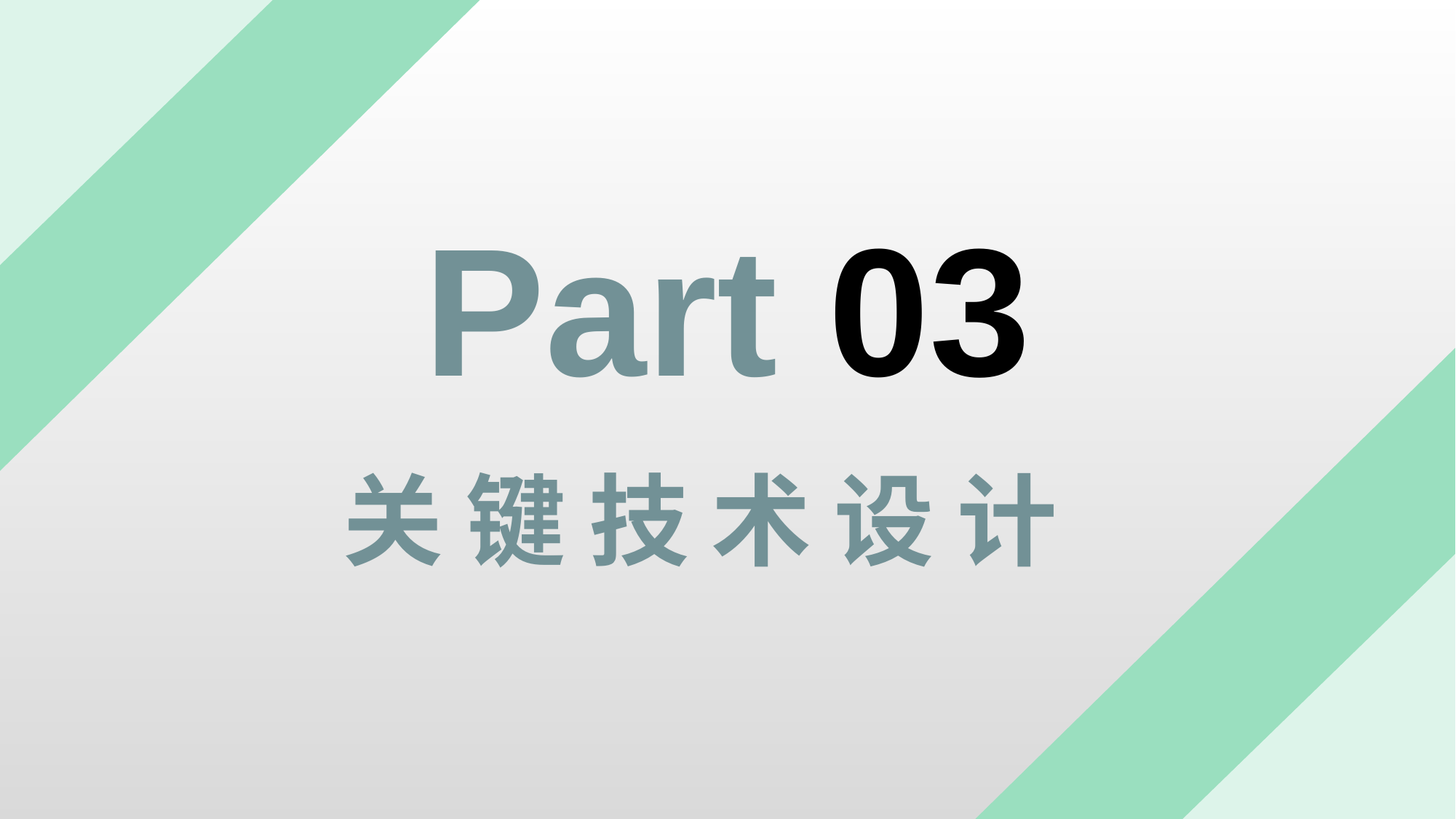

Part 03

关 键 技 术 设 计